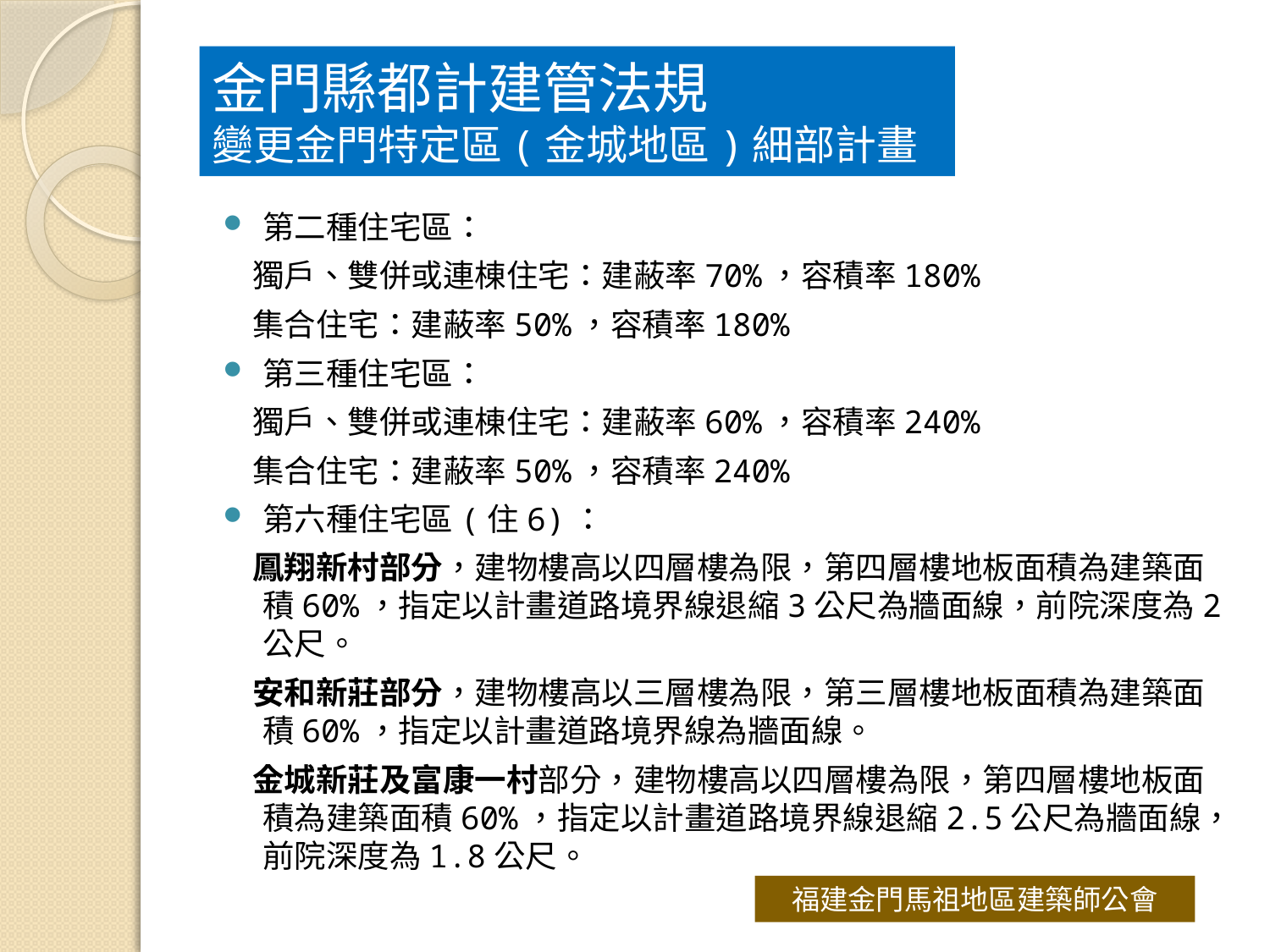

# 金門縣都計建管法規 變更金門特定區(金城地區)細部計畫
第二種住宅區：
   獨戶、雙併或連棟住宅：建蔽率70%，容積率180%
   集合住宅：建蔽率50%，容積率180%
第三種住宅區：
   獨戶、雙併或連棟住宅：建蔽率60%，容積率240%
   集合住宅：建蔽率50%，容積率240%
第六種住宅區(住6)：
   鳳翔新村部分，建物樓高以四層樓為限，第四層樓地板面積為建築面積60%，指定以計畫道路境界線退縮3公尺為牆面線，前院深度為2公尺。
   安和新莊部分，建物樓高以三層樓為限，第三層樓地板面積為建築面積60%，指定以計畫道路境界線為牆面線。
   金城新莊及富康一村部分，建物樓高以四層樓為限，第四層樓地板面積為建築面積60%，指定以計畫道路境界線退縮2.5公尺為牆面線，前院深度為1.8公尺。
福建金門馬祖地區建築師公會